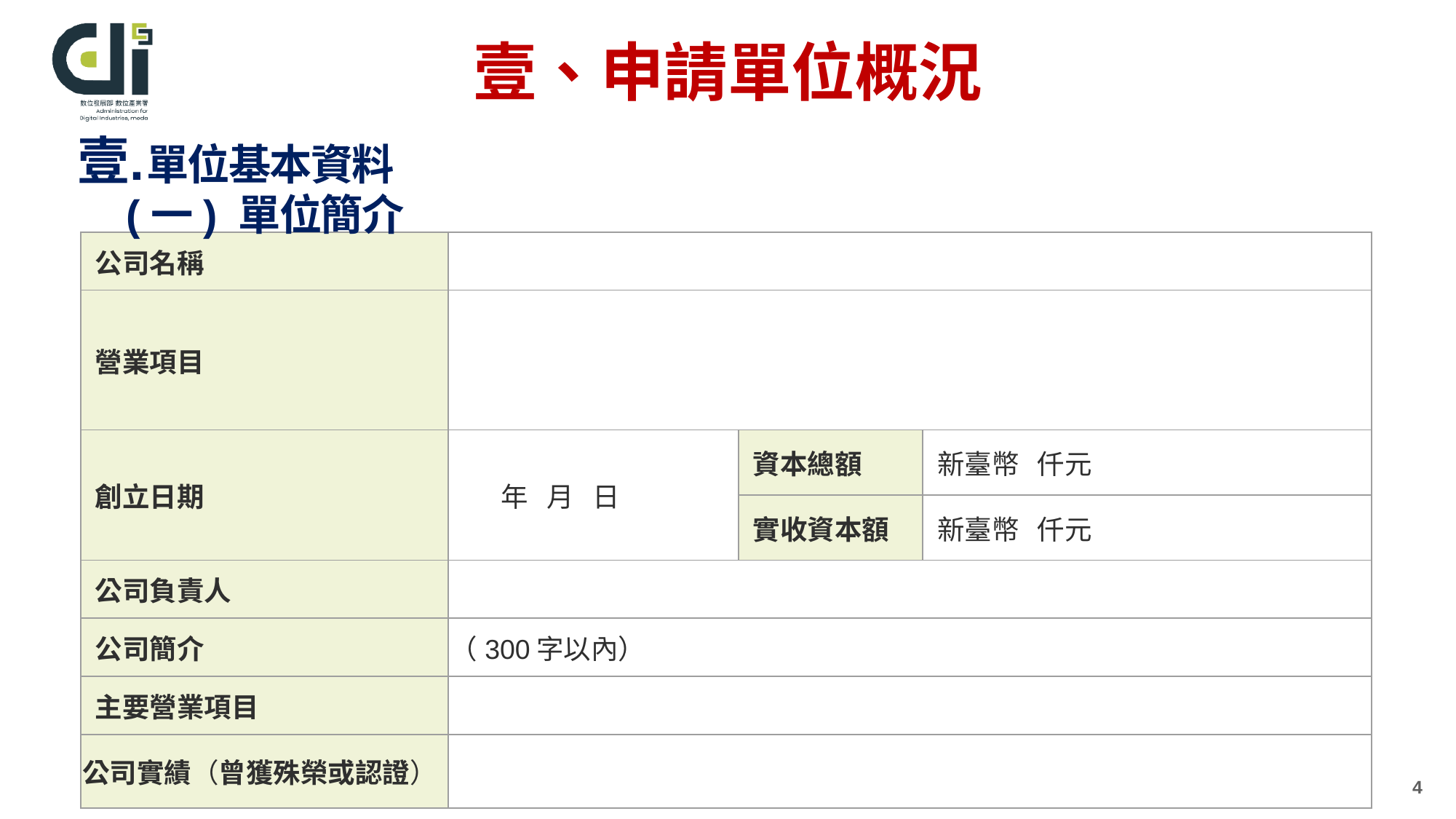

# 壹、申請單位概況
單位基本資料
(一) 單位簡介
| 公司名稱 |  |  |  |
| --- | --- | --- | --- |
| 營業項目 |  |  |  |
| 創立日期 | 年 月 日 | 資本總額 | 新臺幣 仟元 |
|  |  | 實收資本額 | 新臺幣 仟元 |
| 公司負責人 |  |  |  |
| 公司簡介 | （300字以內） |  |  |
| 主要營業項目 |  |  |  |
| 公司實績（曾獲殊榮或認證） |  |  |  |
4